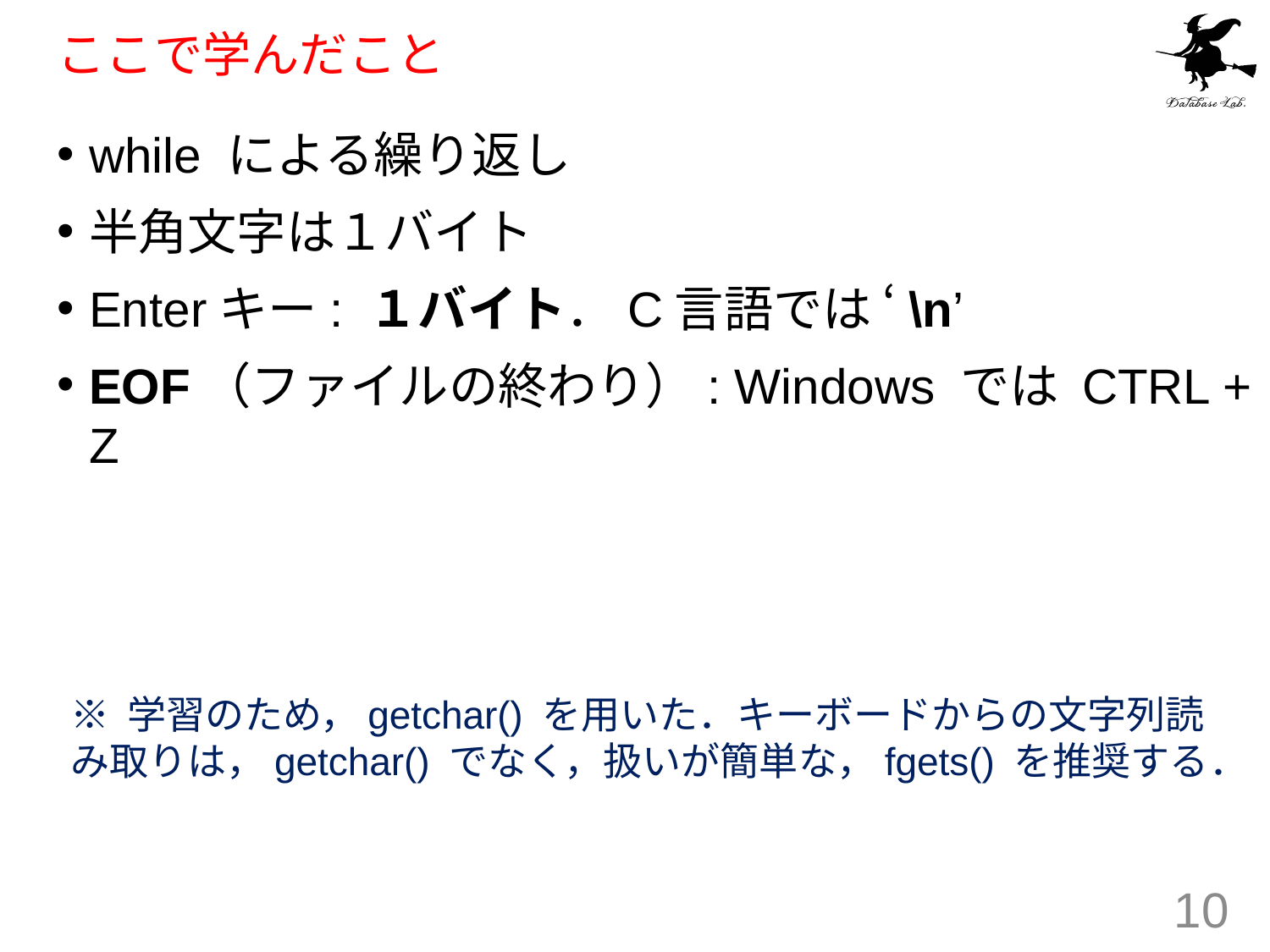

# ここで学んだこと
while による繰り返し
半角文字は１バイト
Enterキー: １バイト．C言語では ‘\n’
EOF（ファイルの終わり）: Windows では CTRL + Z

※ 学習のため，getchar() を用いた．キーボードからの文字列読み取りは，getchar() でなく，扱いが簡単な，fgets() を推奨する．
10